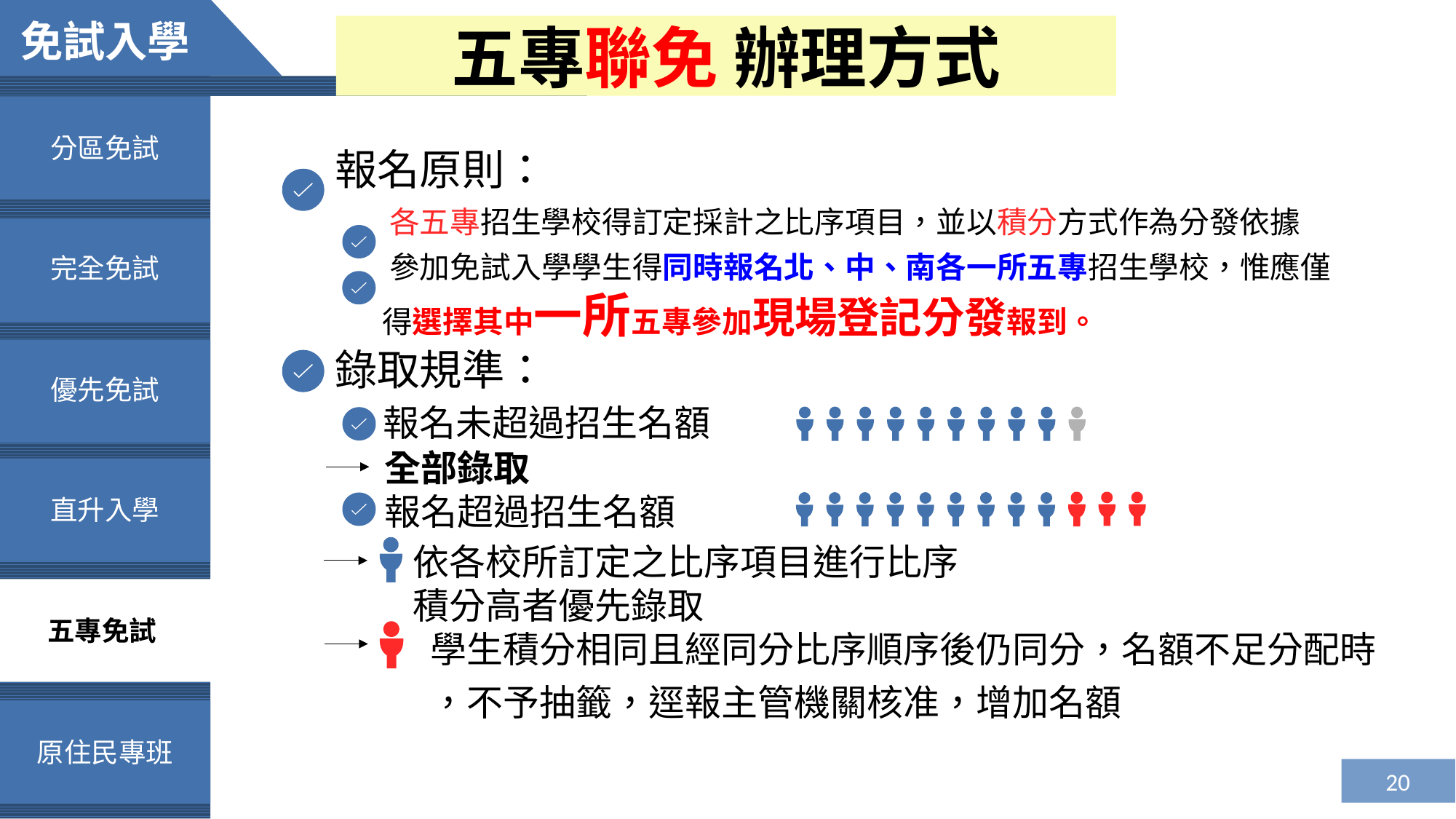

免試入學

五專聯免 辦理方式

分區免試
報名原則：
       各五專招生學校得訂定採計之比序項目，並以積分方式作為分發依據
       參加免試入學學生得同時報名北、中、南各一所五專招生學校，惟應僅
       得選擇其中一所五專參加現場登記分發報到。
錄取規準：
    報名未超過招生名額
     全部錄取
     報名超過招生名額

完全免試

優先免試

直升入學

依各校所訂定之比序項目進行比序
積分高者優先錄取

五專免試

學生積分相同且經同分比序順序後仍同分，名額不足分配時
，不予抽籤，逕報主管機關核准，增加名額

原住民專班

20